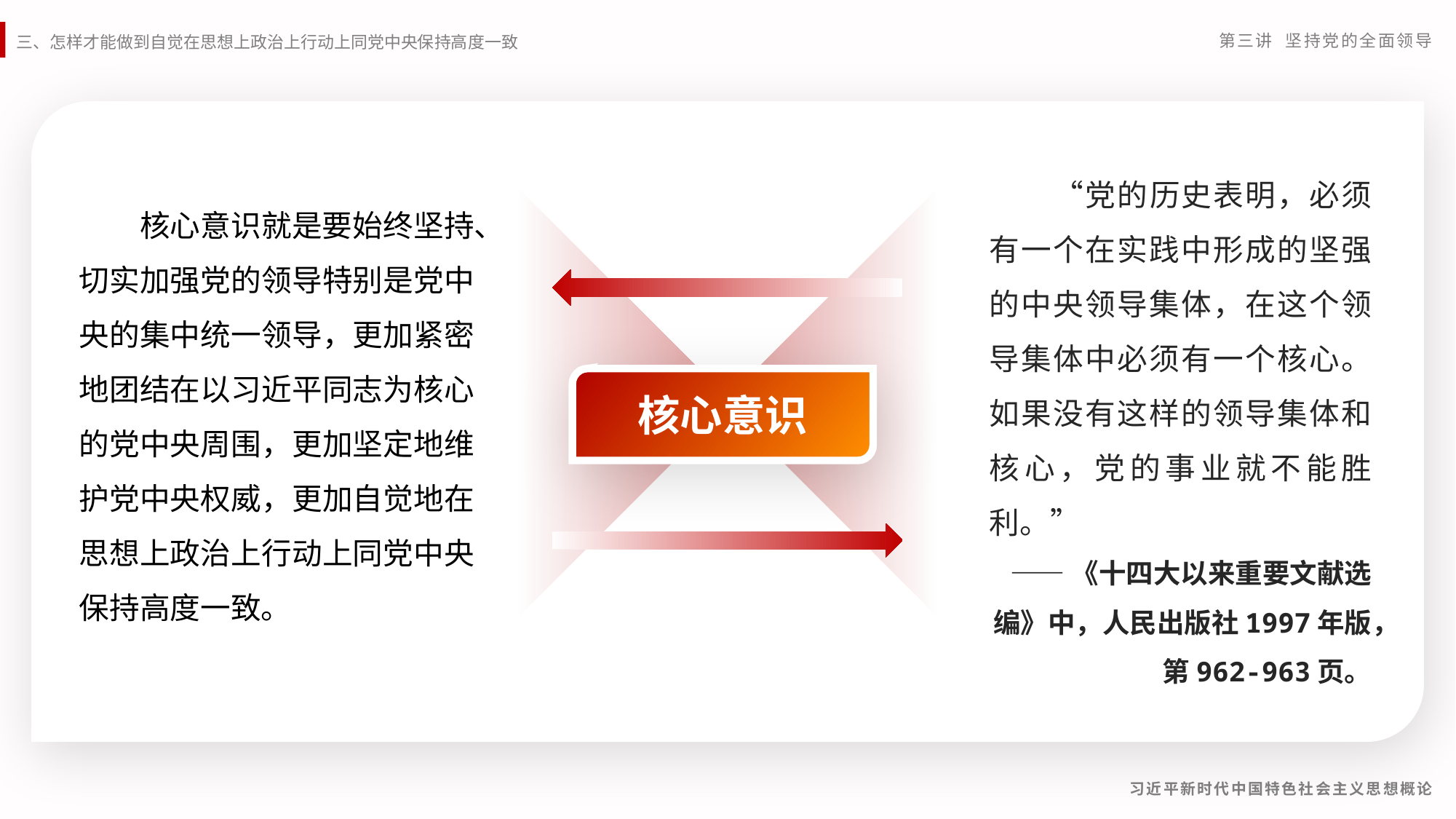

“党的历史表明，必须有一个在实践中形成的坚强的中央领导集体，在这个领导集体中必须有一个核心。如果没有这样的领导集体和核心，党的事业就不能胜利。”
——《十四大以来重要文献选编》中，人民出版社1997年版，第962-963页。
　　核心意识就是要始终坚持、切实加强党的领导特别是党中央的集中统一领导，更加紧密地团结在以习近平同志为核心的党中央周围，更加坚定地维护党中央权威，更加自觉地在思想上政治上行动上同党中央保持高度一致。

核心意识